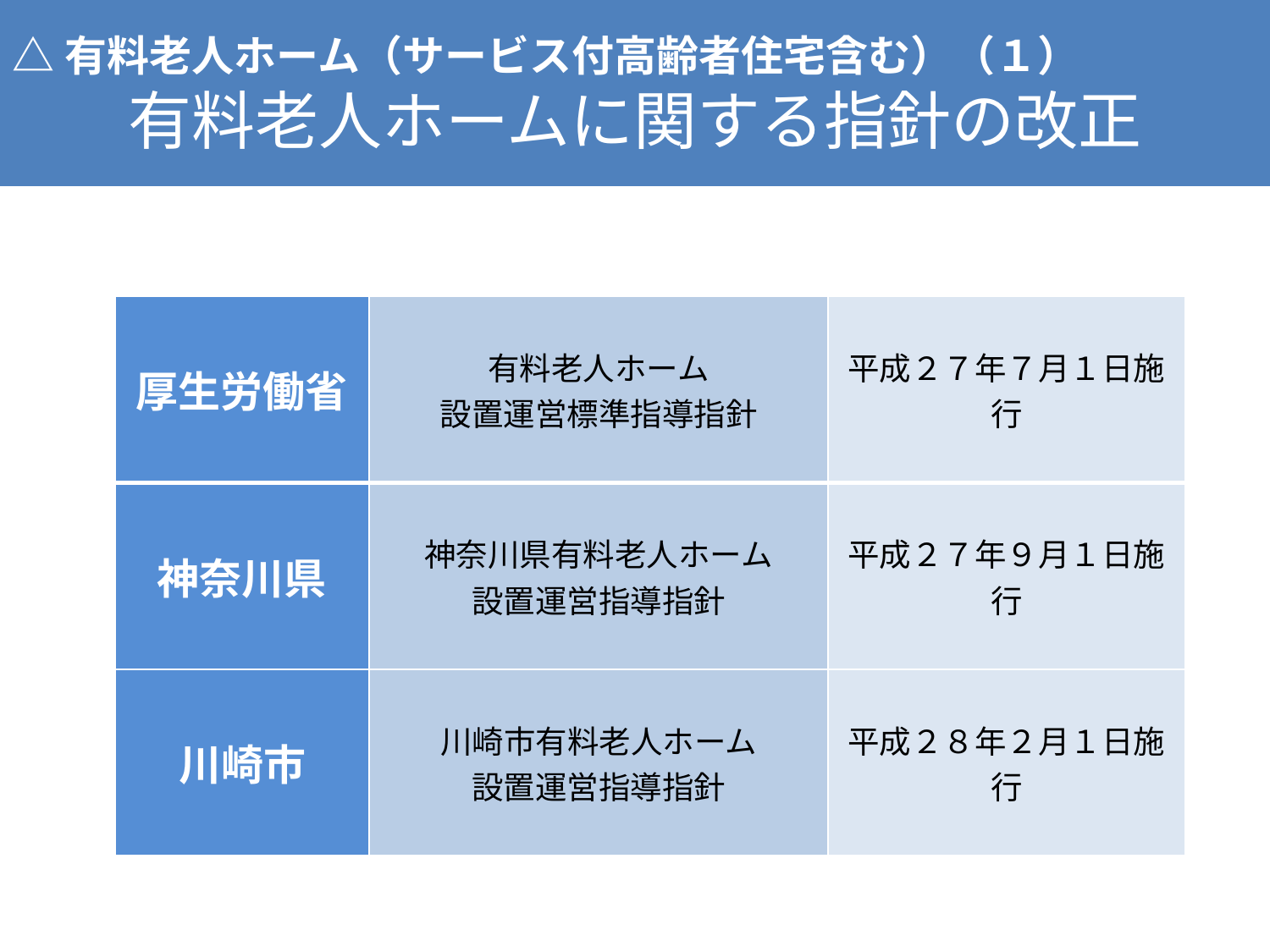

△有料老人ホーム（サービス付高齢者住宅含む）（１）
有料老人ホームに関する指針の改正

| 厚生労働省 | 有料老人ホーム 設置運営標準指導指針 | 平成２７年７月１日施行 |
| --- | --- | --- |
| 神奈川県 | 神奈川県有料老人ホーム 設置運営指導指針 | 平成２７年９月１日施行 |
| 川崎市 | 川崎市有料老人ホーム 設置運営指導指針 | 平成２８年２月１日施行 |